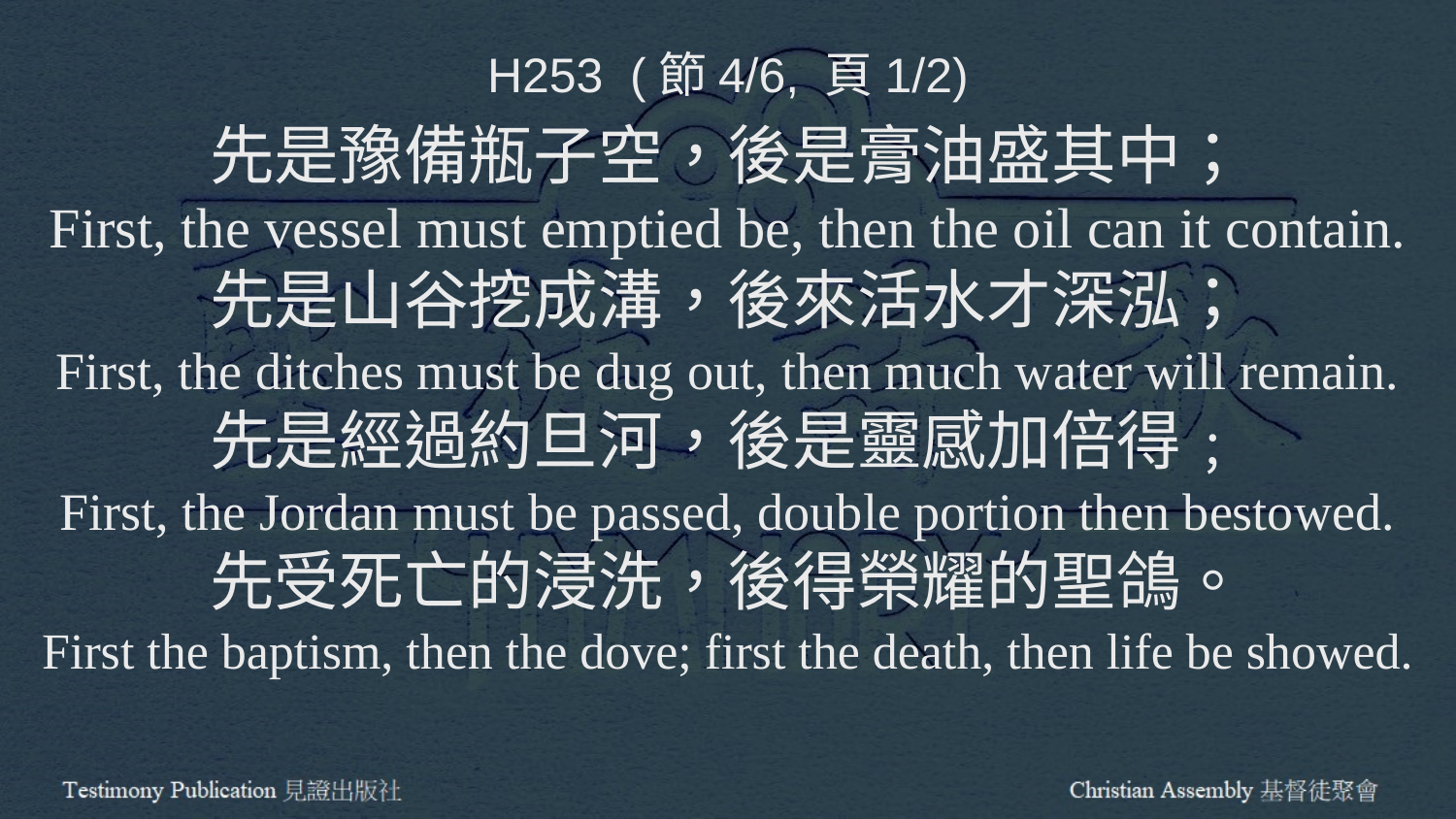

H253  (節4/6, 頁1/2)
先是豫備瓶子空，後是膏油盛其中；
First, the vessel must emptied be, then the oil can it contain.
先是山谷挖成溝，後來活水才深泓；
First, the ditches must be dug out, then much water will remain.
先是經過約旦河，後是靈感加倍得﹔
First, the Jordan must be passed, double portion then bestowed.
先受死亡的浸洗，後得榮耀的聖鴿。
First the baptism, then the dove; first the death, then life be showed.